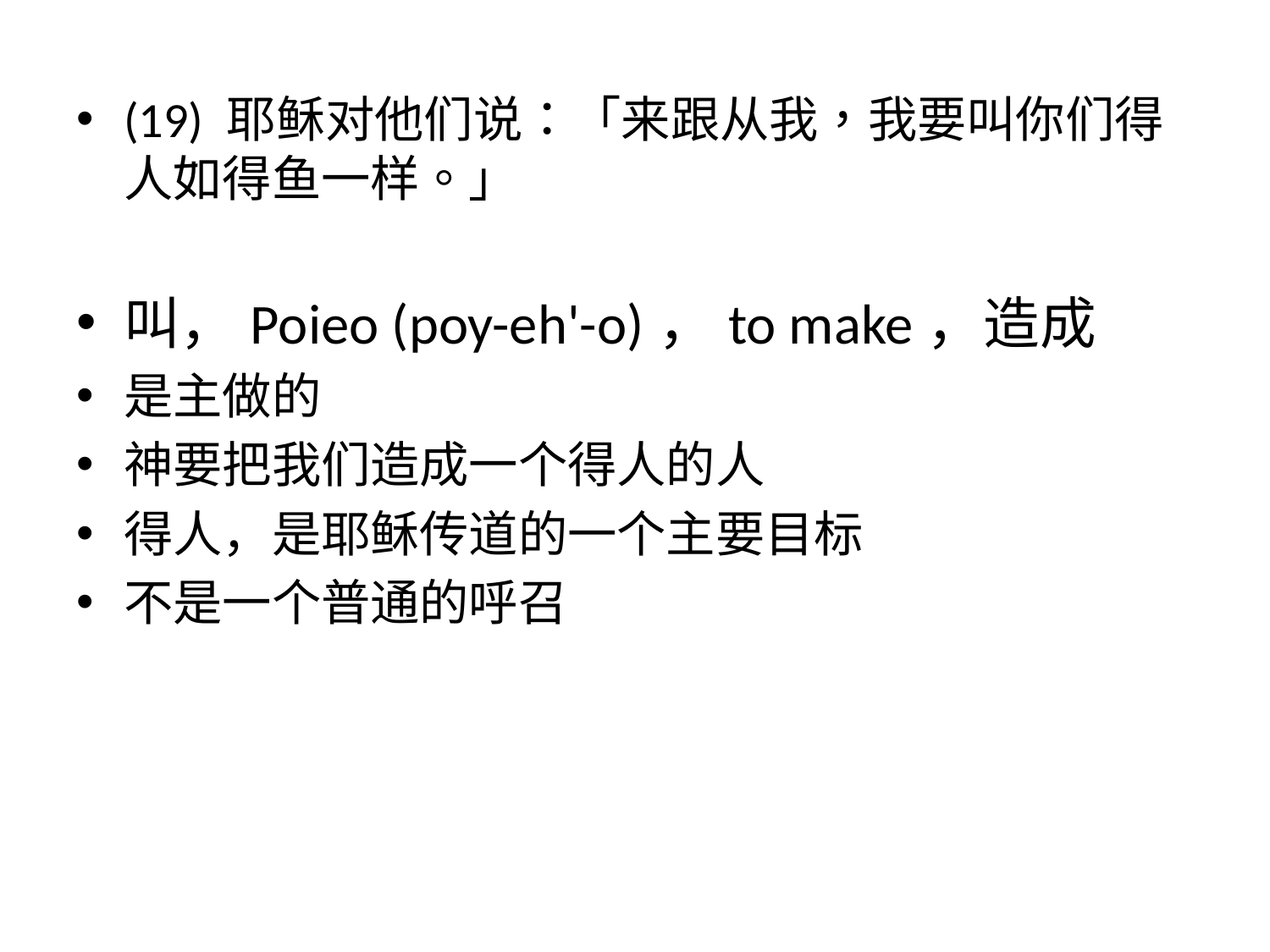

#
(19) 耶稣对他们说：「来跟从我，我要叫你们得人如得鱼一样。」

叫，Poieo (poy-eh'-o)，to make，造成
是主做的
神要把我们造成一个得人的人
得人，是耶稣传道的一个主要目标
不是一个普通的呼召